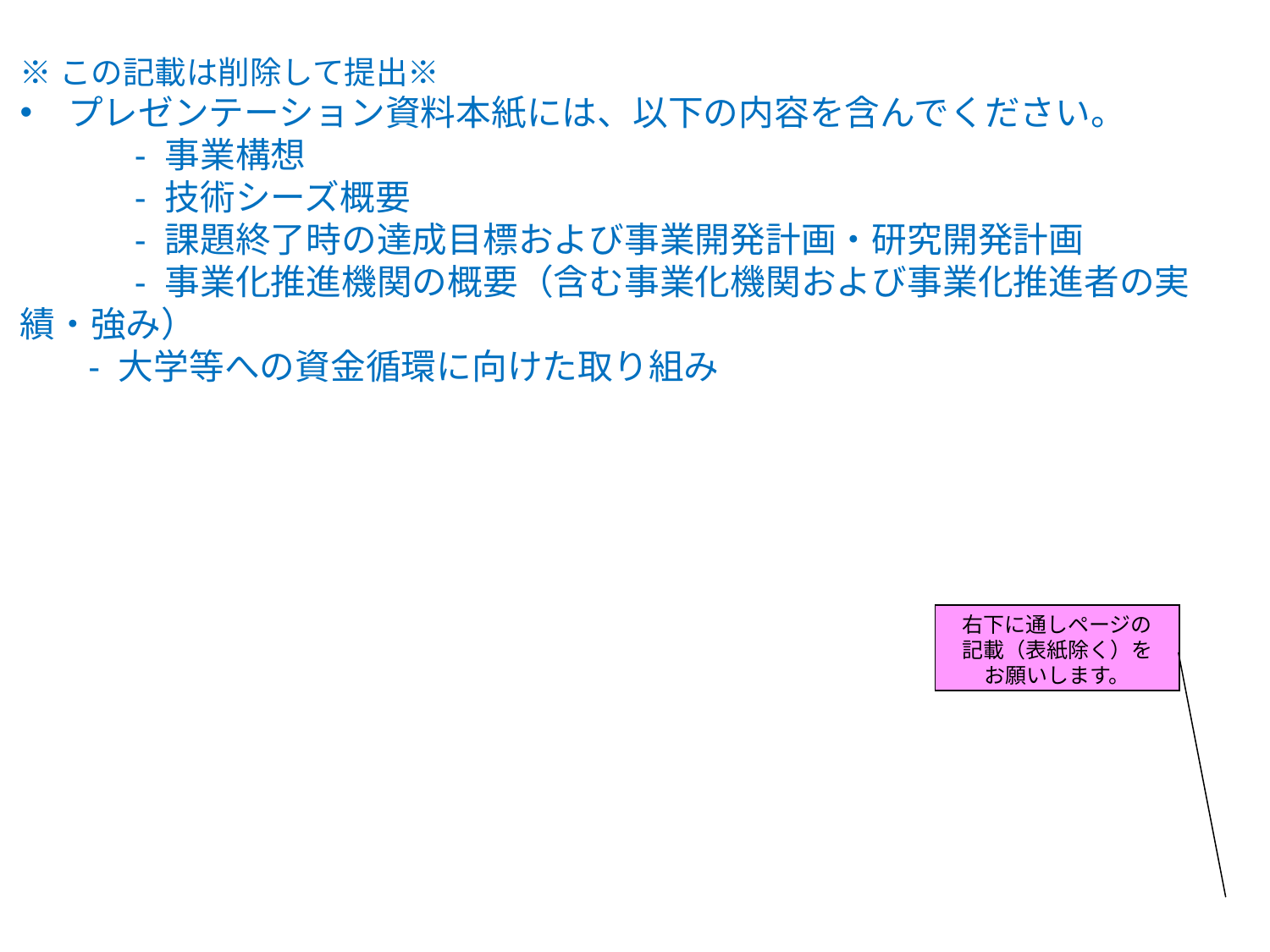

※この記載は削除して提出※
プレゼンテーション資料本紙には、以下の内容を含んでください。
　　　- 事業構想
　　　- 技術シーズ概要
　　　- 課題終了時の達成目標および事業開発計画・研究開発計画
　　　- 事業化推進機関の概要（含む事業化機関および事業化推進者の実績・強み）
       - 大学等への資金循環に向けた取り組み
右下に通しページの
記載（表紙除く）を
お願いします。